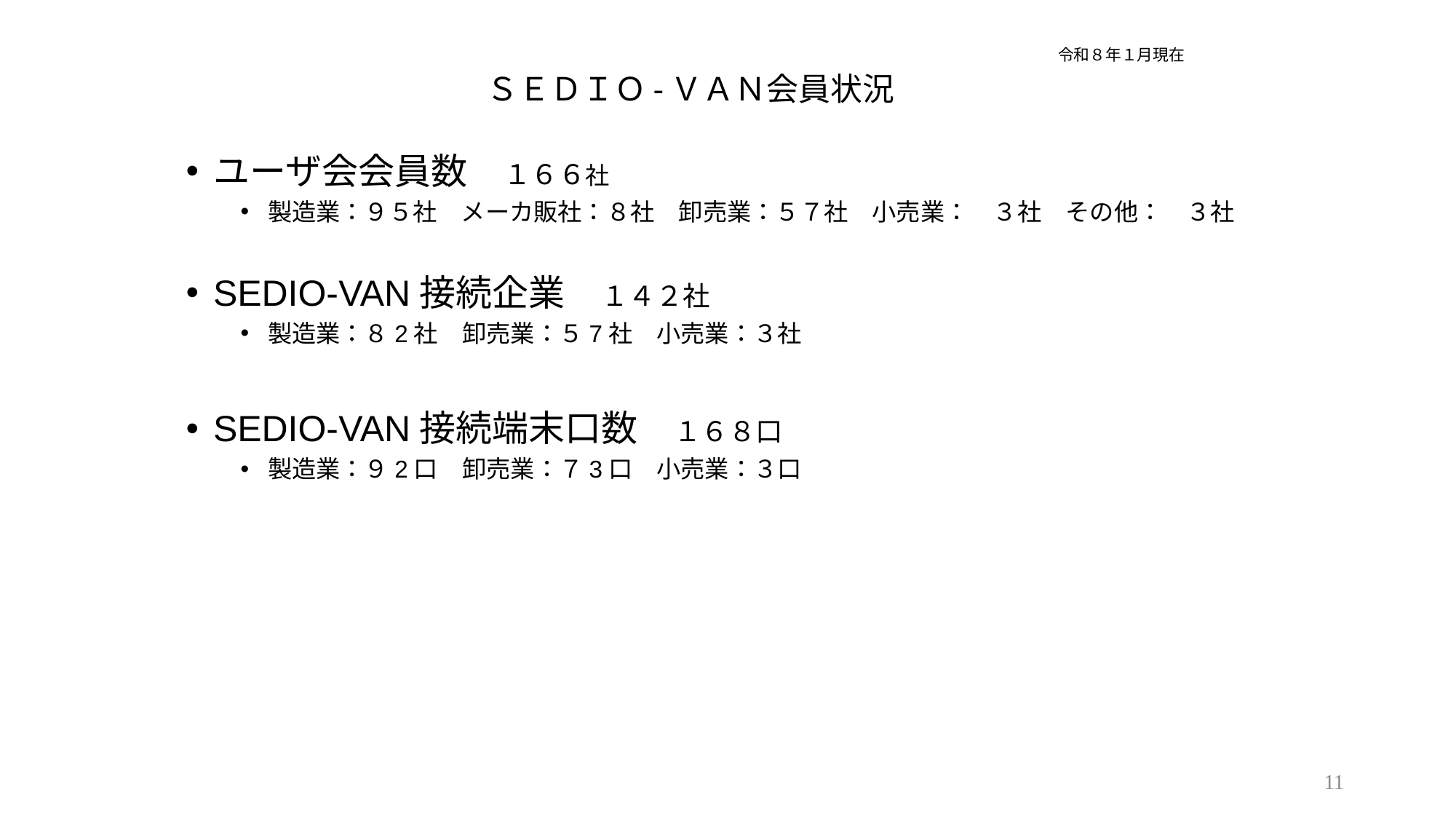

令和８年１月現在
# ＳＥＤＩＯ-ＶＡＮ会員状況
ユーザ会会員数　１６６社
製造業：９５社　メーカ販社：８社　卸売業：５７社　小売業：　３社　その他：　３社

SEDIO-VAN接続企業　１４２社
製造業：８2社　卸売業：５7社　小売業：３社

SEDIO-VAN接続端末口数　１６８口
製造業：９2口　卸売業：７3口　小売業：３口

11